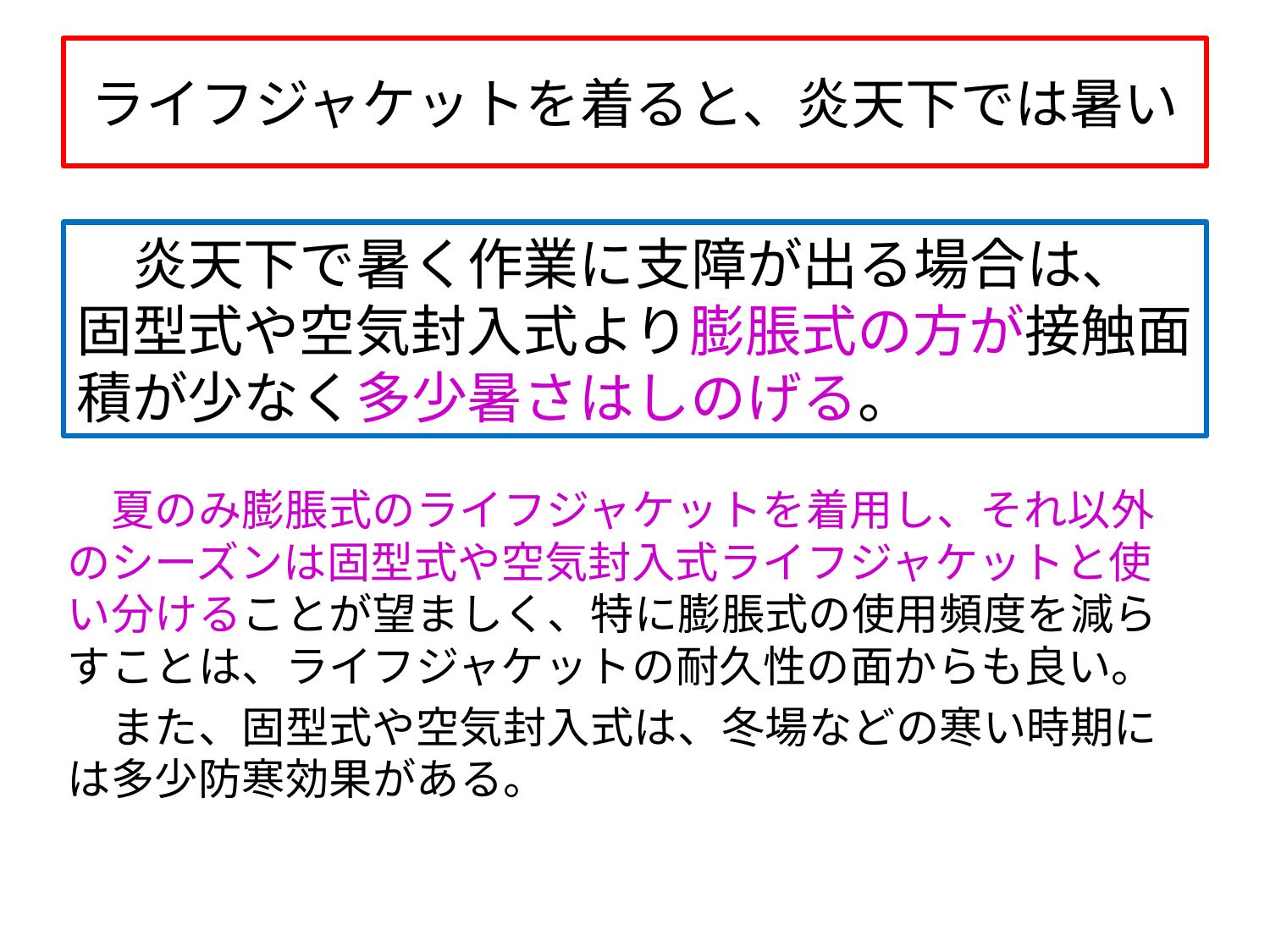

# ライフジャケットを着ると、炎天下では暑い
　炎天下で暑く作業に支障が出る場合は、固型式や空気封入式より膨脹式の方が接触面積が少なく多少暑さはしのげる。
　夏のみ膨脹式のライフジャケットを着用し、それ以外のシーズンは固型式や空気封入式ライフジャケットと使い分けることが望ましく、特に膨脹式の使用頻度を減らすことは、ライフジャケットの耐久性の面からも良い。
　また、固型式や空気封入式は、冬場などの寒い時期には多少防寒効果がある。